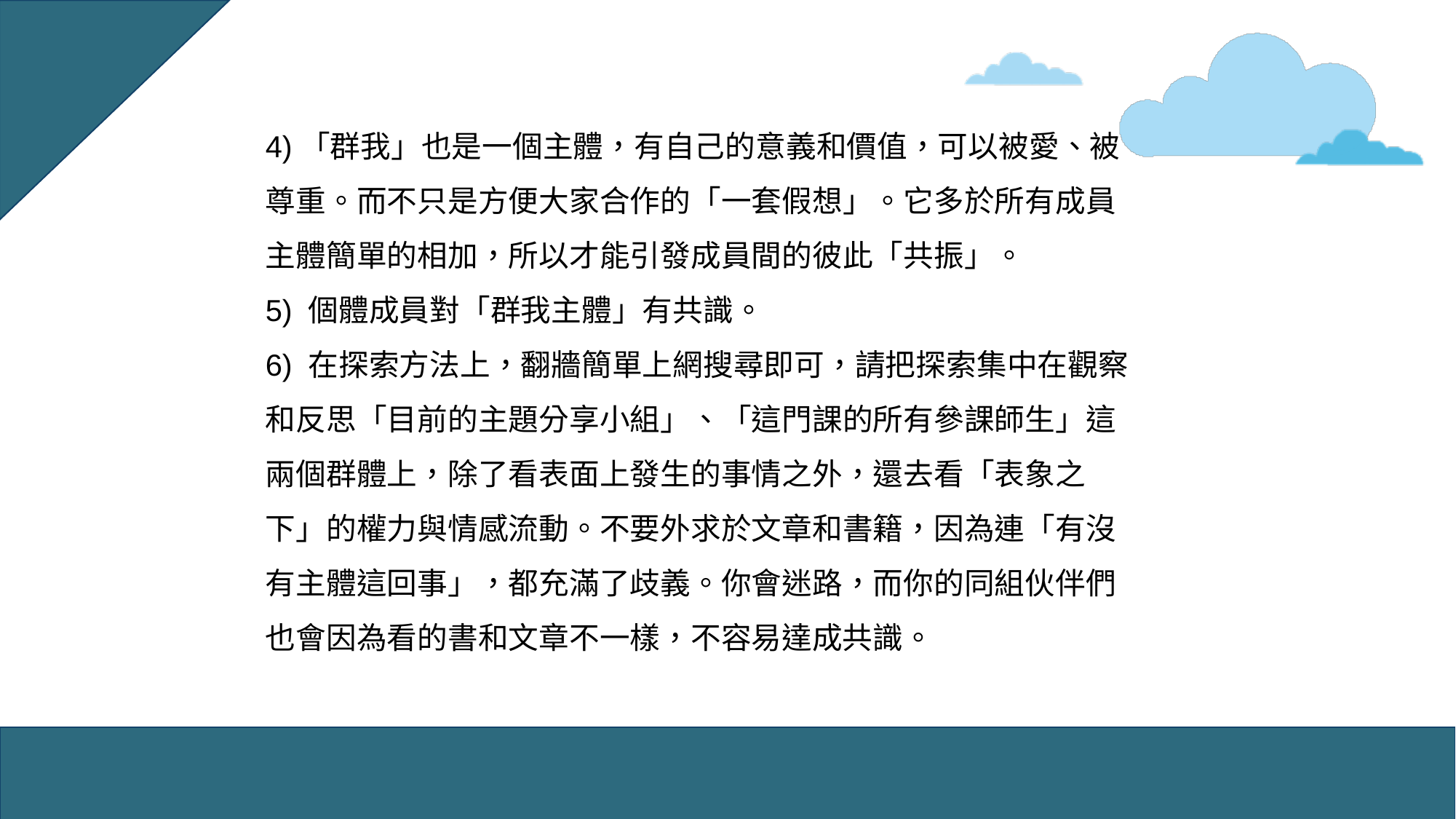

4)「群我」也是一個主體，有自己的意義和價值，可以被愛、被尊重。而不只是方便大家合作的「一套假想」。它多於所有成員主體簡單的相加，所以才能引發成員間的彼此「共振」。
5) 個體成員對「群我主體」有共識。
6) 在探索方法上，翻牆簡單上網搜尋即可，請把探索集中在觀察和反思「目前的主題分享小組」、「這門課的所有參課師生」這兩個群體上，除了看表面上發生的事情之外，還去看「表象之下」的權力與情感流動。不要外求於文章和書籍，因為連「有沒有主體這回事」，都充滿了歧義。你會迷路，而你的同組伙伴們也會因為看的書和文章不一樣，不容易達成共識。